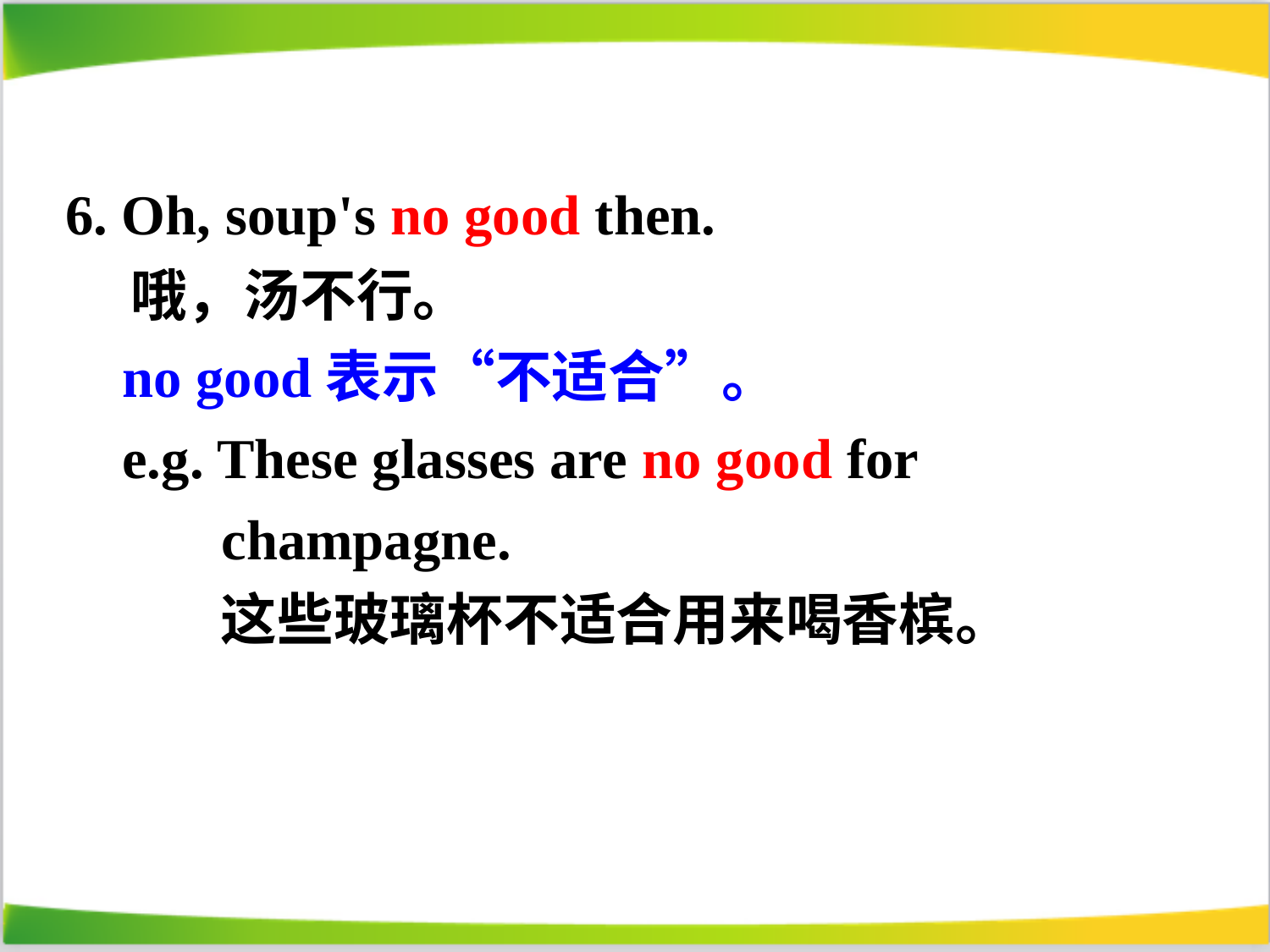

6. Oh, soup's no good then.
    哦，汤不行。
    no good表示“不适合”。
    e.g. These glasses are no good for
           champagne.
           这些玻璃杯不适合用来喝香槟。